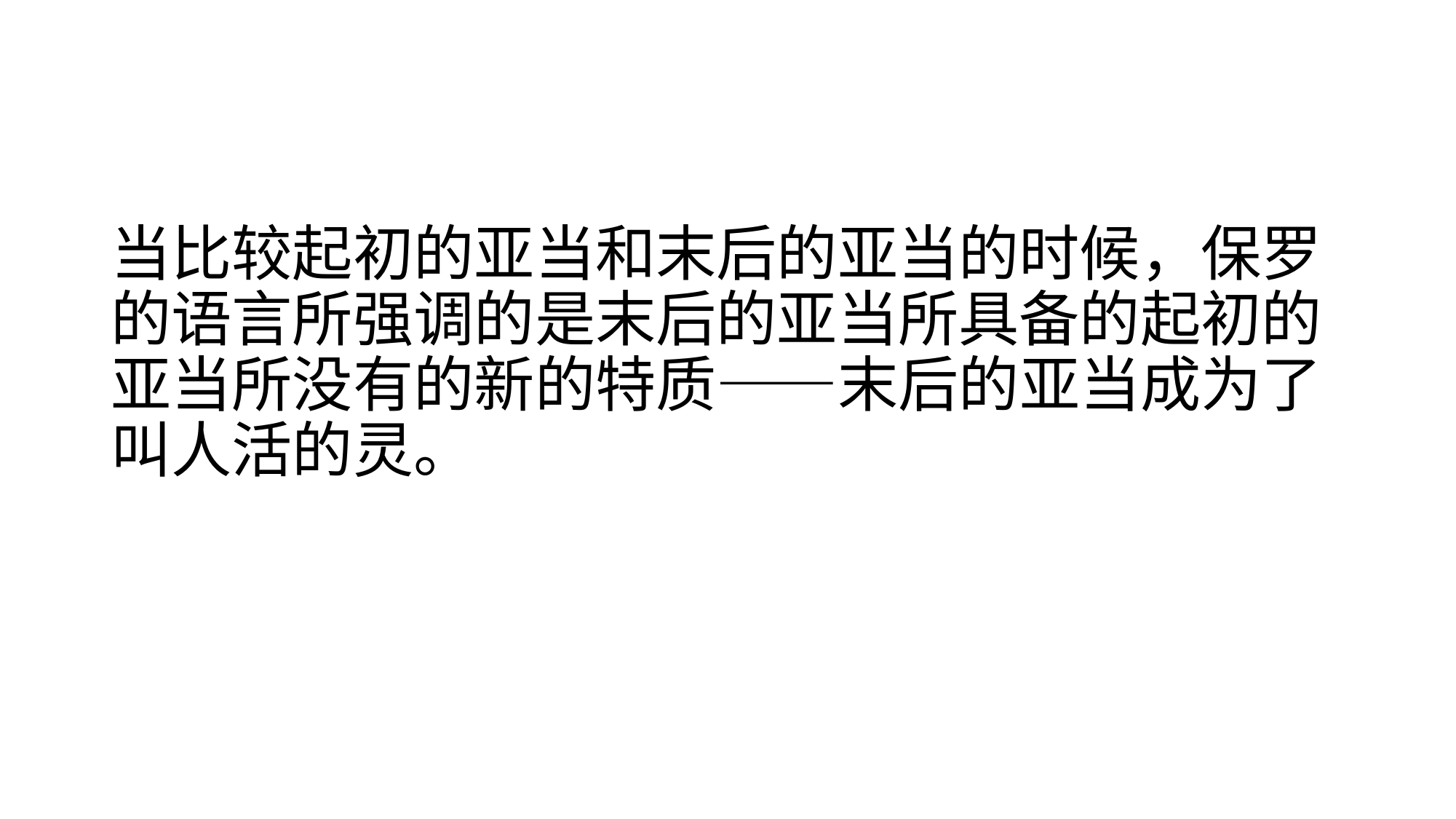

#
当比较起初的亚当和末后的亚当的时候，保罗的语言所强调的是末后的亚当所具备的起初的亚当所没有的新的特质——末后的亚当成为了叫人活的灵。